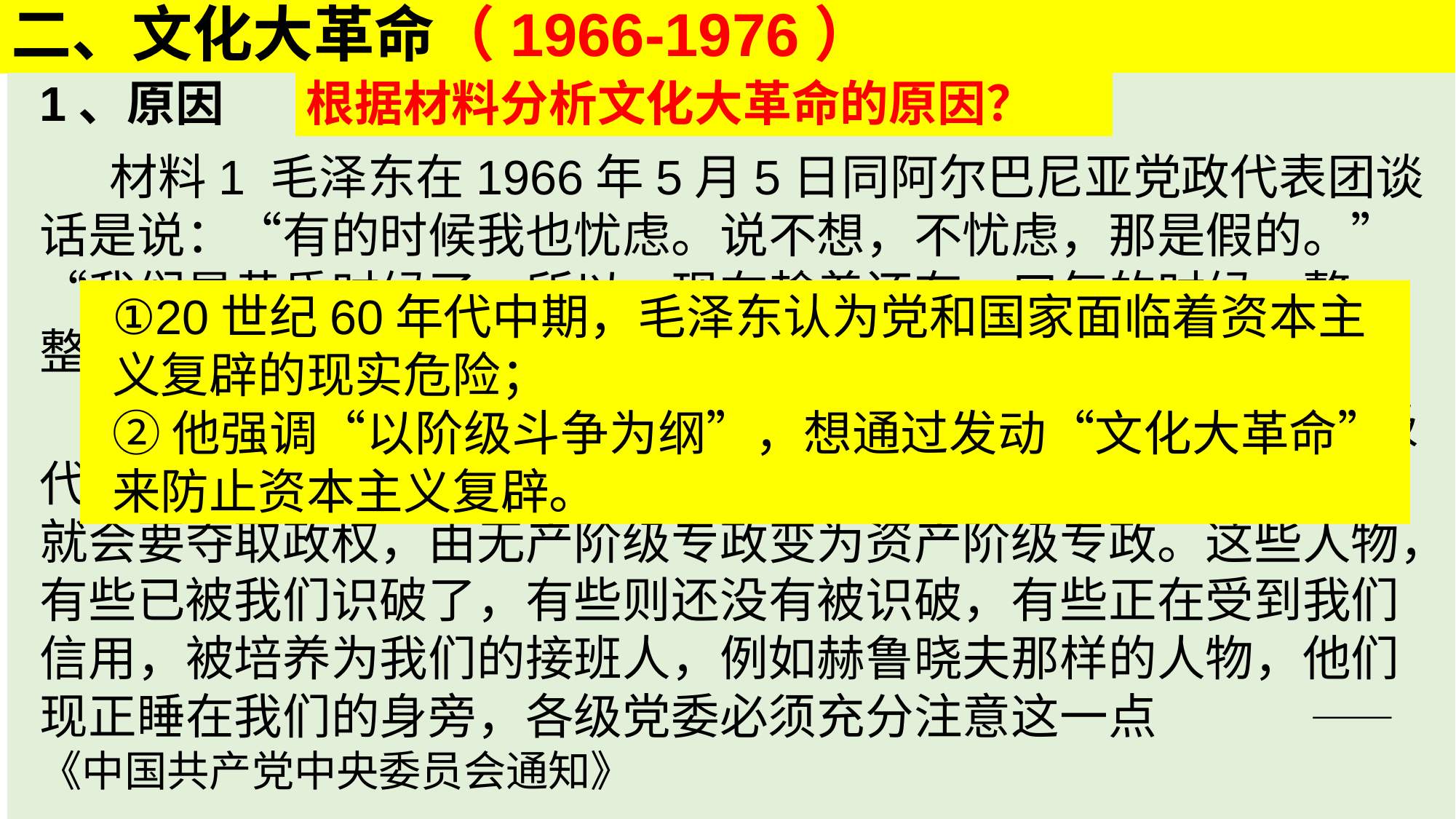

# 二、文化大革命（1966-1976）
根据材料分析文化大革命的原因？
1、原因
      材料1 毛泽东在1966年5月5日同阿尔巴尼亚党政代表团谈话是说：“有的时候我也忧虑。说不想，不忧虑，那是假的。”“我们是黄昏时候了，所以，现在趁着还有一口气的时候，整一整这些资产阶级复辟。”
     材料2：混进党里、政府里、军队里和各种文化界的资产阶级代表人物，是一批反革命的修正主义分子，一旦时机成熟，他们就会要夺取政权，由无产阶级专政变为资产阶级专政。这些人物，有些已被我们识破了，有些则还没有被识破，有些正在受到我们信用，被培养为我们的接班人，例如赫鲁晓夫那样的人物，他们现正睡在我们的身旁，各级党委必须充分注意这一点              ——《中国共产党中央委员会通知》

①20世纪60年代中期，毛泽东认为党和国家面临着资本主义复辟的现实危险；
②他强调“以阶级斗争为纲”，想通过发动“文化大革命”来防止资本主义复辟。